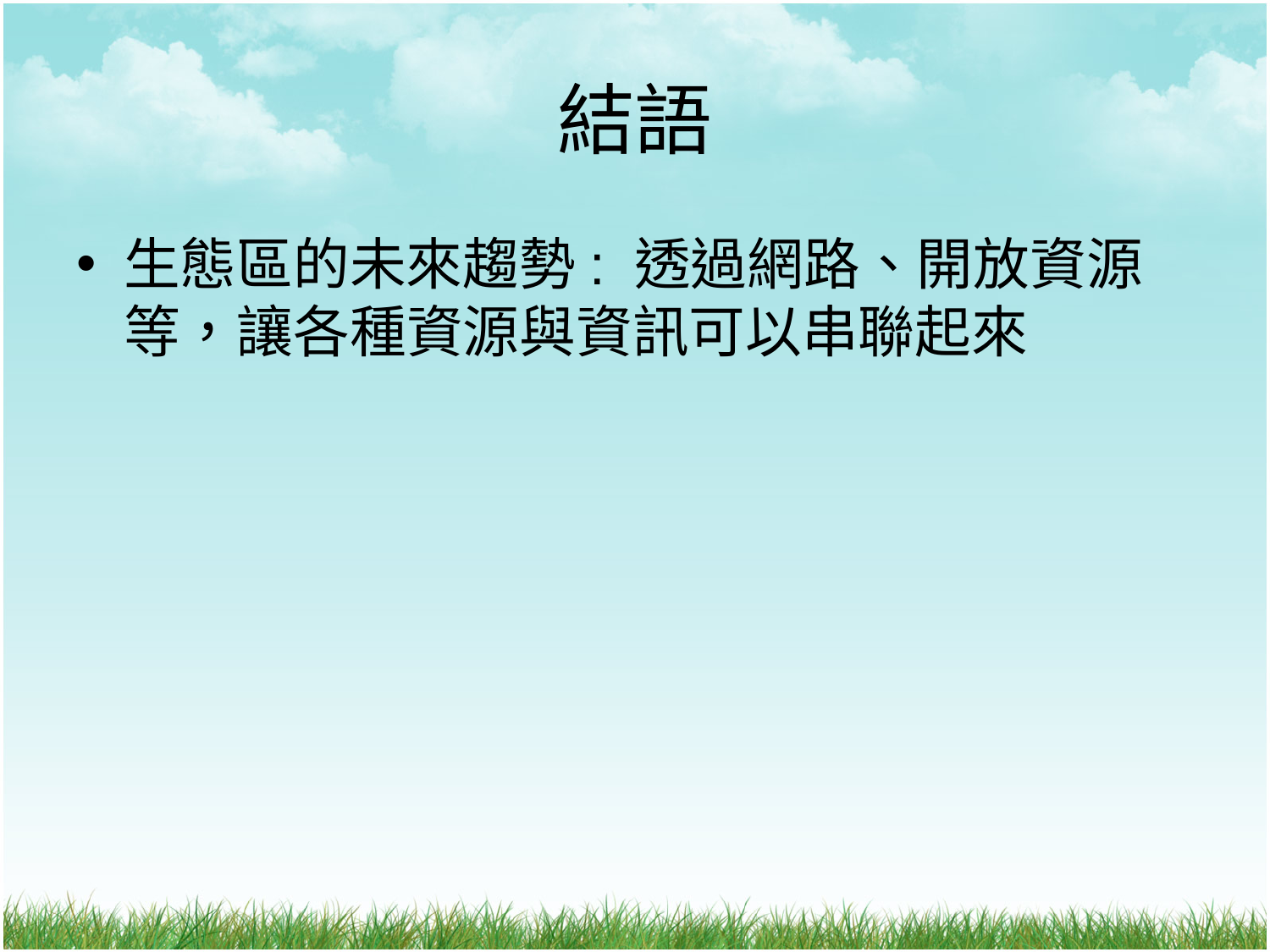

# 結語
生態區的未來趨勢: 透過網路、開放資源等，讓各種資源與資訊可以串聯起來